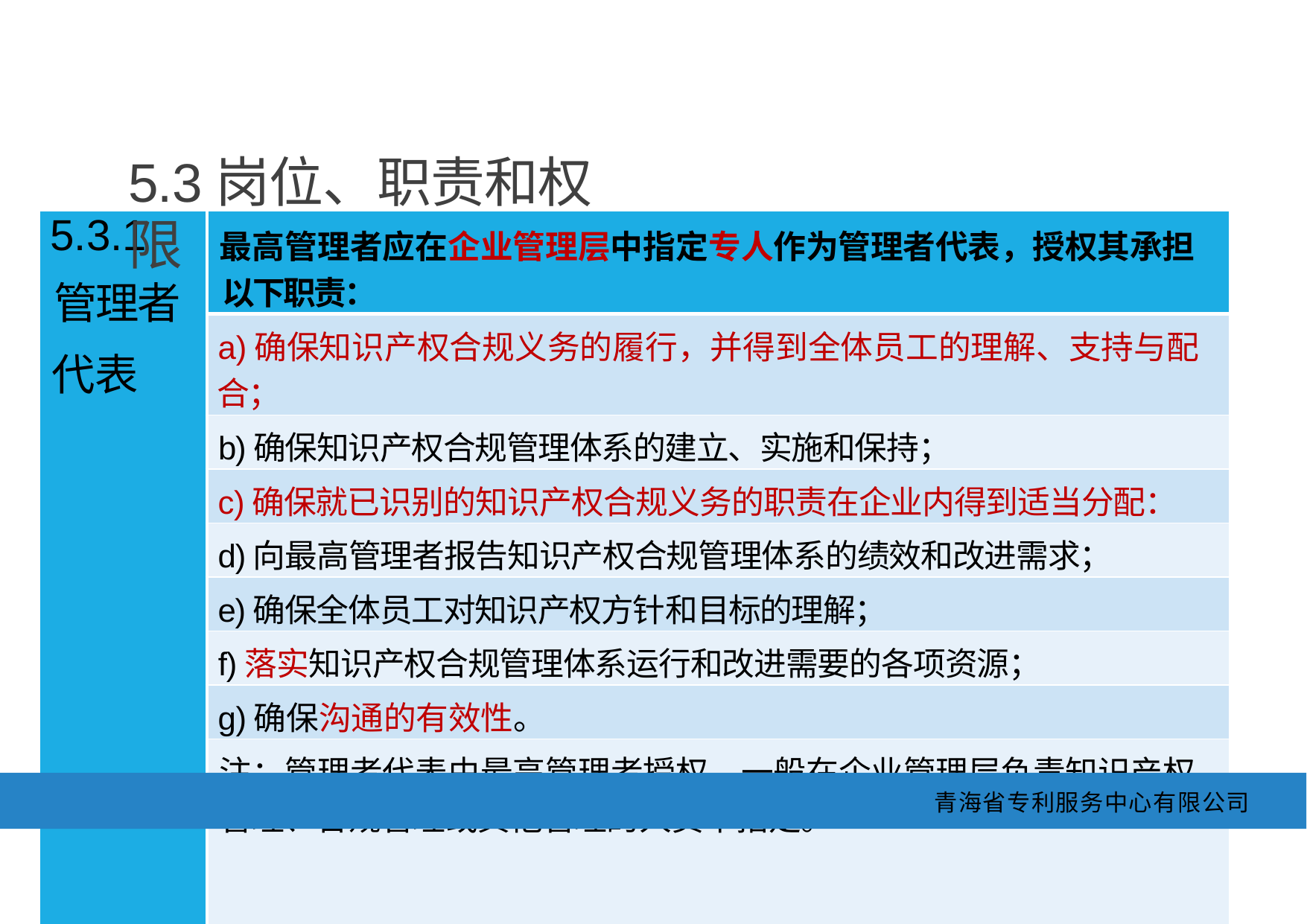

5.3岗位、职责和权限
| 5.3.1 管理者 代表 | 最高管理者应在企业管理层中指定专人作为管理者代表，授权其承担 以下职责： |
| --- | --- |
|  | a)确保知识产权合规义务的履行，并得到全体员工的理解、支持与配 合； |
|  | b)确保知识产权合规管理体系的建立、实施和保持； |
|  | c)确保就已识别的知识产权合规义务的职责在企业内得到适当分配： |
|  | d)向最高管理者报告知识产权合规管理体系的绩效和改进需求； |
|  | e)确保全体员工对知识产权方针和目标的理解； |
|  | f)落实知识产权合规管理体系运行和改进需要的各项资源； |
|  | g)确保沟通的有效性。 |
|  | 注：管理者代表由最高管理者授权，一般在企业管理层负责知识产权 管理、合规管理或其他管理的人员中指定。 |

青海省专利服务中心有限公司